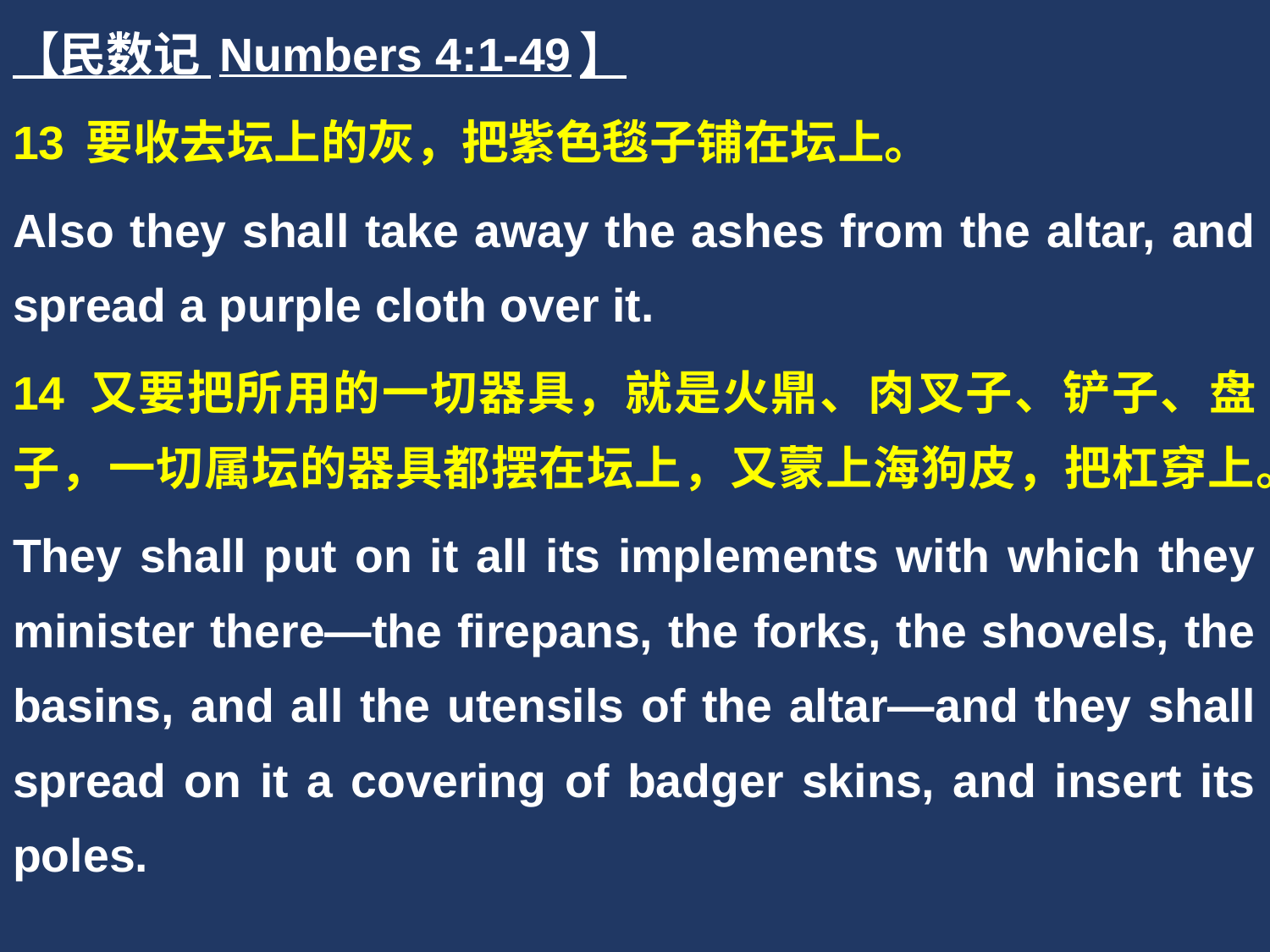

【民数记 Numbers 4:1-49】
13 要收去坛上的灰，把紫色毯子铺在坛上。
Also they shall take away the ashes from the altar, and spread a purple cloth over it.
14 又要把所用的一切器具，就是火鼎、肉叉子、铲子、盘子，一切属坛的器具都摆在坛上，又蒙上海狗皮，把杠穿上。
They shall put on it all its implements with which they minister there—the firepans, the forks, the shovels, the basins, and all the utensils of the altar—and they shall spread on it a covering of badger skins, and insert its poles.